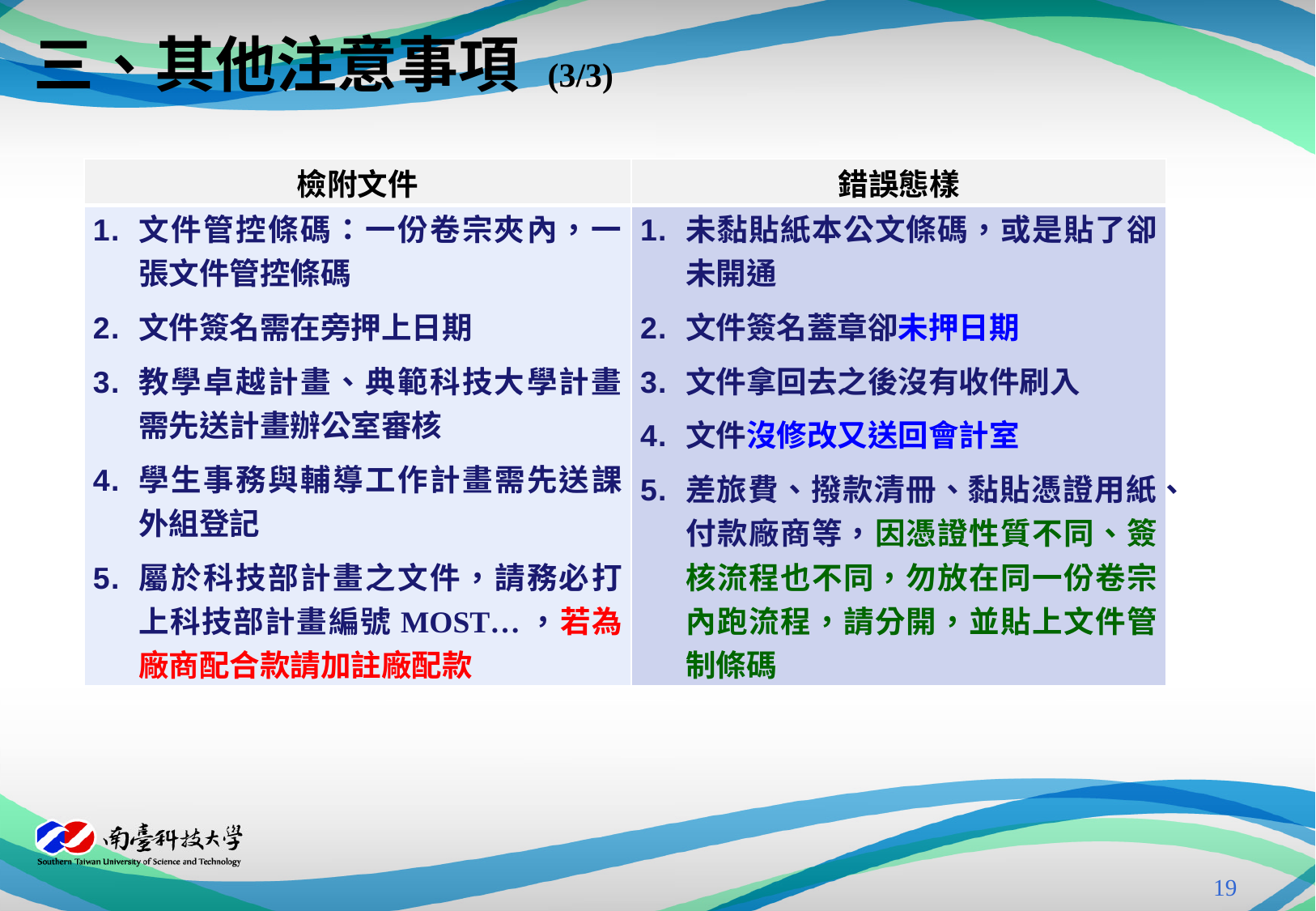

# 三、其他注意事項 (3/3)
| 檢附文件 | 錯誤態樣 |
| --- | --- |
| 文件管控條碼：一份卷宗夾內，一張文件管控條碼 文件簽名需在旁押上日期 教學卓越計畫、典範科技大學計畫需先送計畫辦公室審核 學生事務與輔導工作計畫需先送課外組登記 屬於科技部計畫之文件，請務必打上科技部計畫編號MOST…，若為廠商配合款請加註廠配款 | 未黏貼紙本公文條碼，或是貼了卻未開通 文件簽名蓋章卻未押日期 文件拿回去之後沒有收件刷入 文件沒修改又送回會計室 差旅費、撥款清冊、黏貼憑證用紙、付款廠商等，因憑證性質不同、簽核流程也不同，勿放在同一份卷宗內跑流程，請分開，並貼上文件管制條碼 |
19